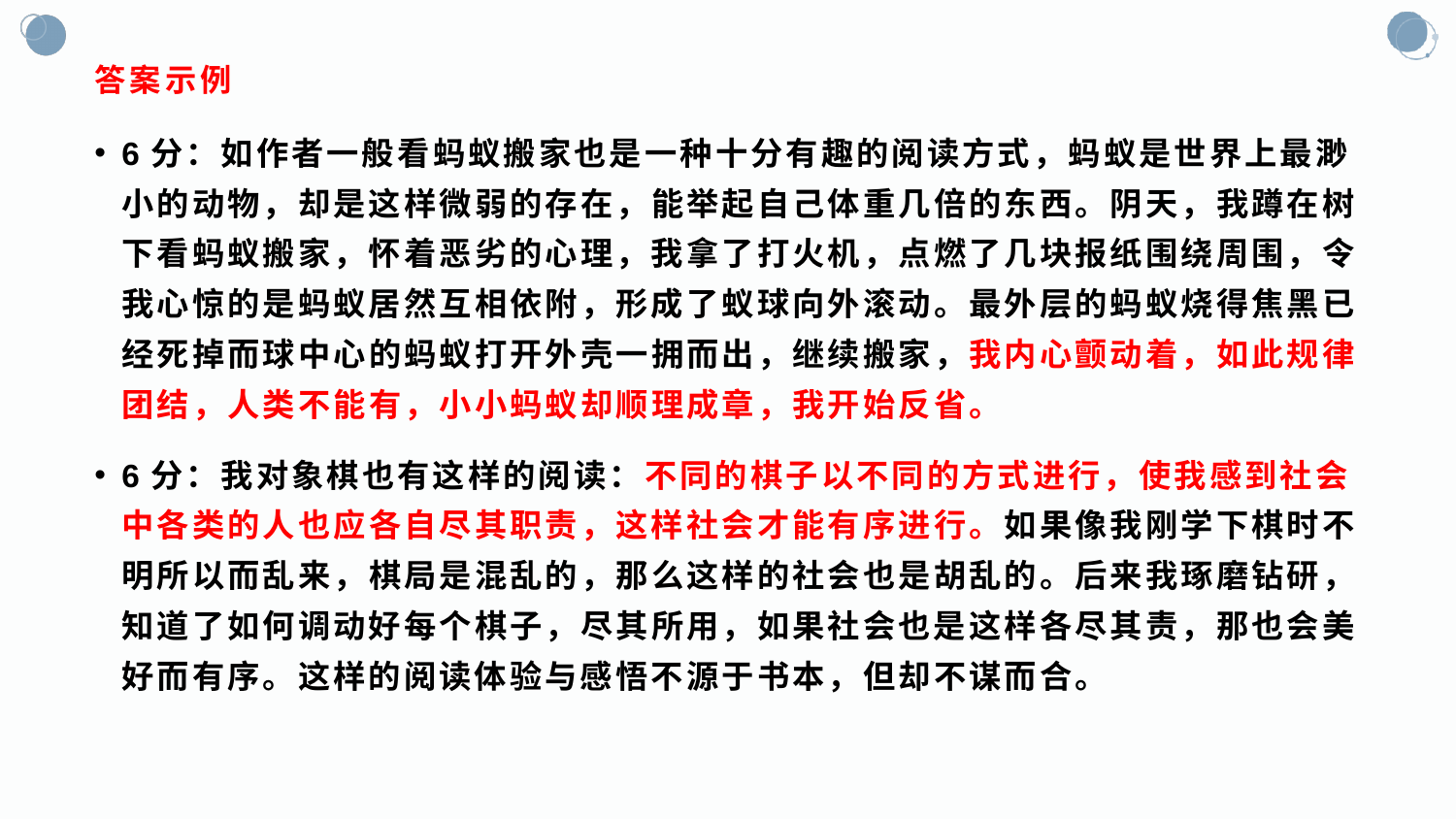

# 答案示例
6分：如作者一般看蚂蚁搬家也是一种十分有趣的阅读方式，蚂蚁是世界上最渺小的动物，却是这样微弱的存在，能举起自己体重几倍的东西。阴天，我蹲在树下看蚂蚁搬家，怀着恶劣的心理，我拿了打火机，点燃了几块报纸围绕周围，令我心惊的是蚂蚁居然互相依附，形成了蚁球向外滚动。最外层的蚂蚁烧得焦黑已经死掉而球中心的蚂蚁打开外壳一拥而出，继续搬家，我内心颤动着，如此规律团结，人类不能有，小小蚂蚁却顺理成章，我开始反省。
6分：我对象棋也有这样的阅读：不同的棋子以不同的方式进行，使我感到社会中各类的人也应各自尽其职责，这样社会才能有序进行。如果像我刚学下棋时不明所以而乱来，棋局是混乱的，那么这样的社会也是胡乱的。后来我琢磨钻研，知道了如何调动好每个棋子，尽其所用，如果社会也是这样各尽其责，那也会美好而有序。这样的阅读体验与感悟不源于书本，但却不谋而合。